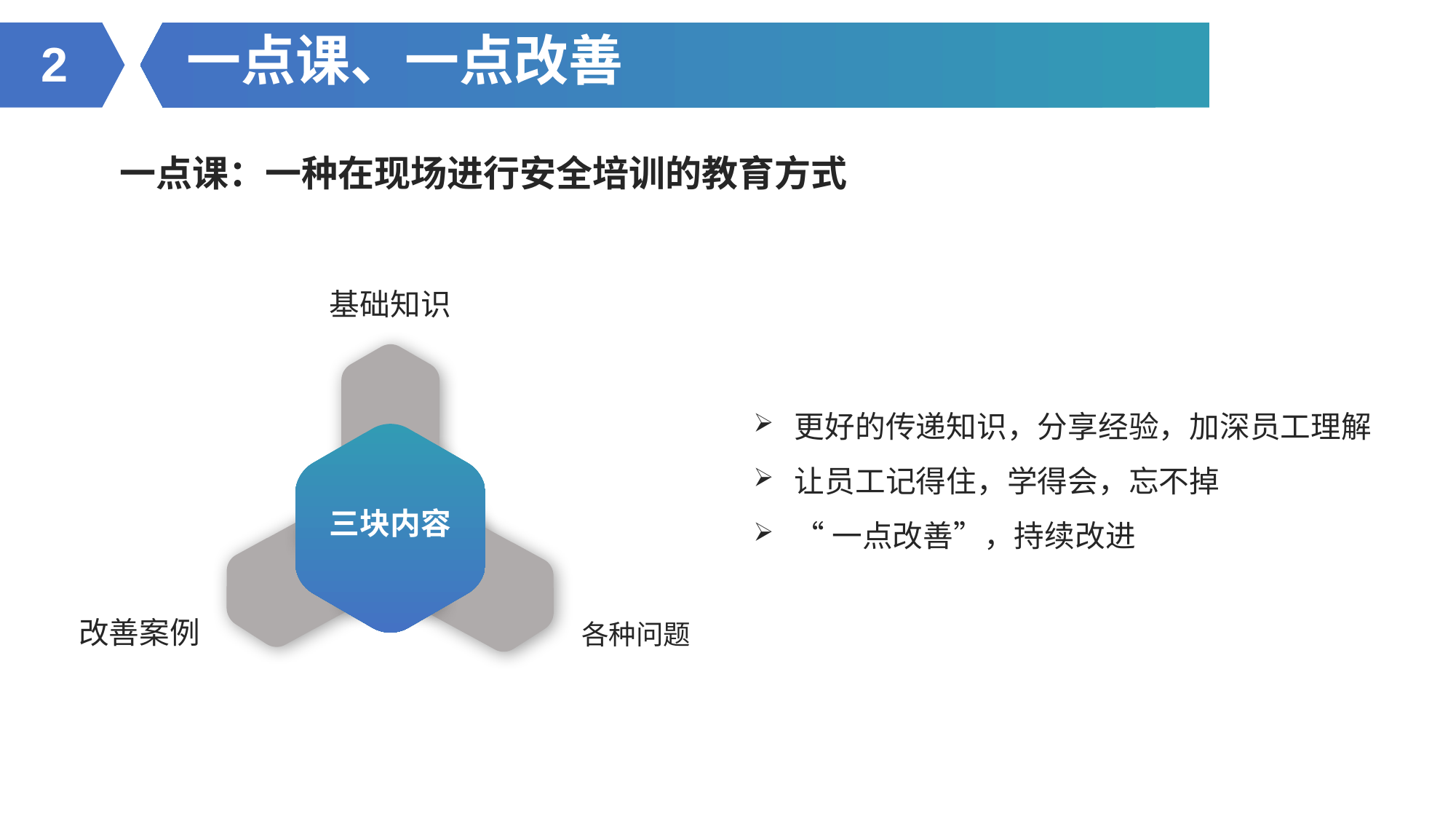

一点课、一点改善

2
一点课：一种在现场进行安全培训的教育方式
基础知识

更好的传递知识，分享经验，加深员工理解
让员工记得住，学得会，忘不掉
“一点改善”，持续改进
三块内容
改善案例
各种问题